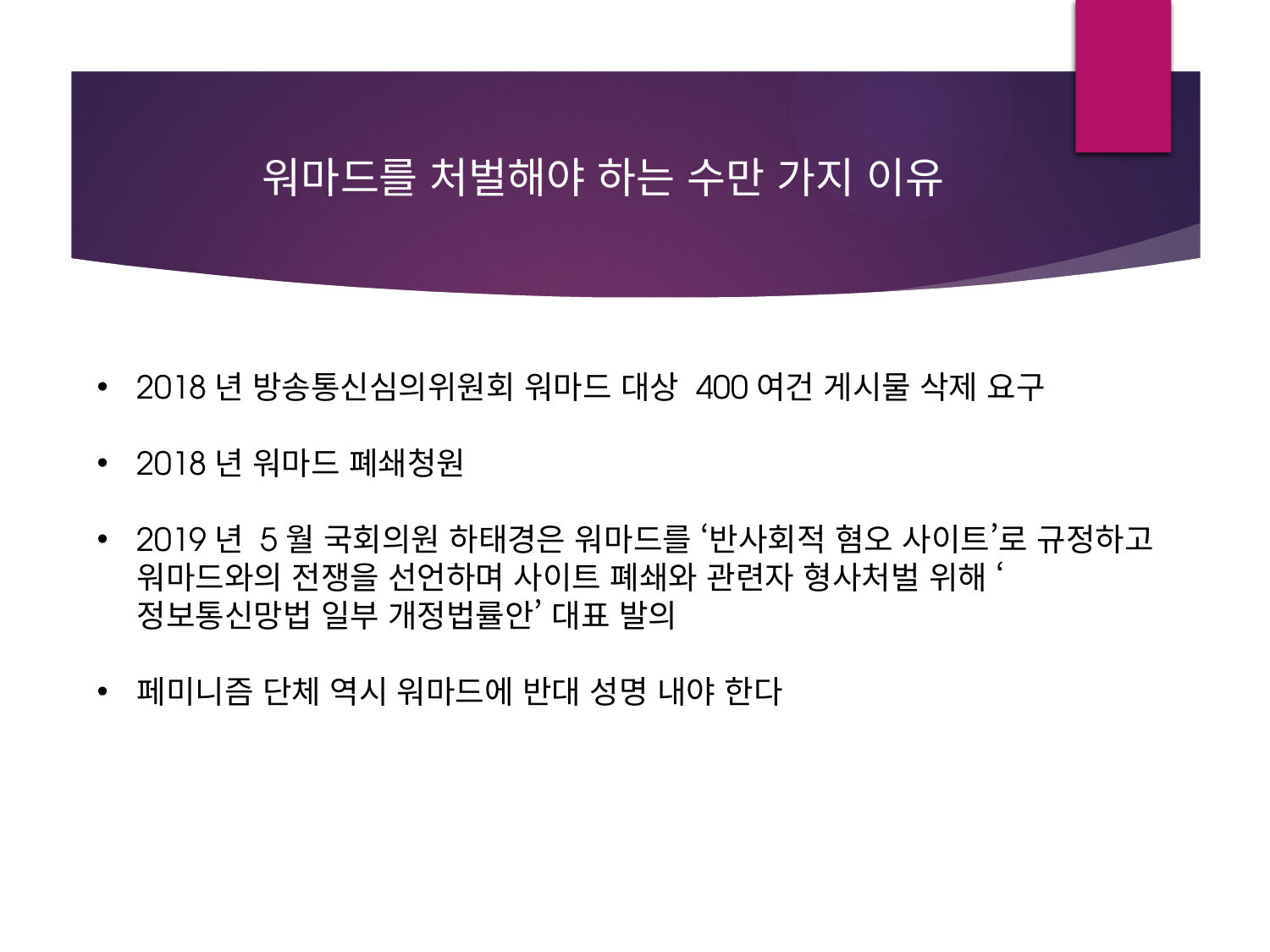

워마드를 처벌해야 하는 수만 가지 이유
2018년 방송통신심의위원회 워마드 대상 400여건 게시물 삭제 요구

2018년 워마드 폐쇄청원

2019년 5월 국회의원 하태경은 워마드를 ‘반사회적 혐오 사이트’로 규정하고 워마드와의 전쟁을 선언하며 사이트 폐쇄와 관련자 형사처벌 위해 ‘정보통신망법 일부 개정법률안’ 대표 발의

페미니즘 단체 역시 워마드에 반대 성명 내야 한다